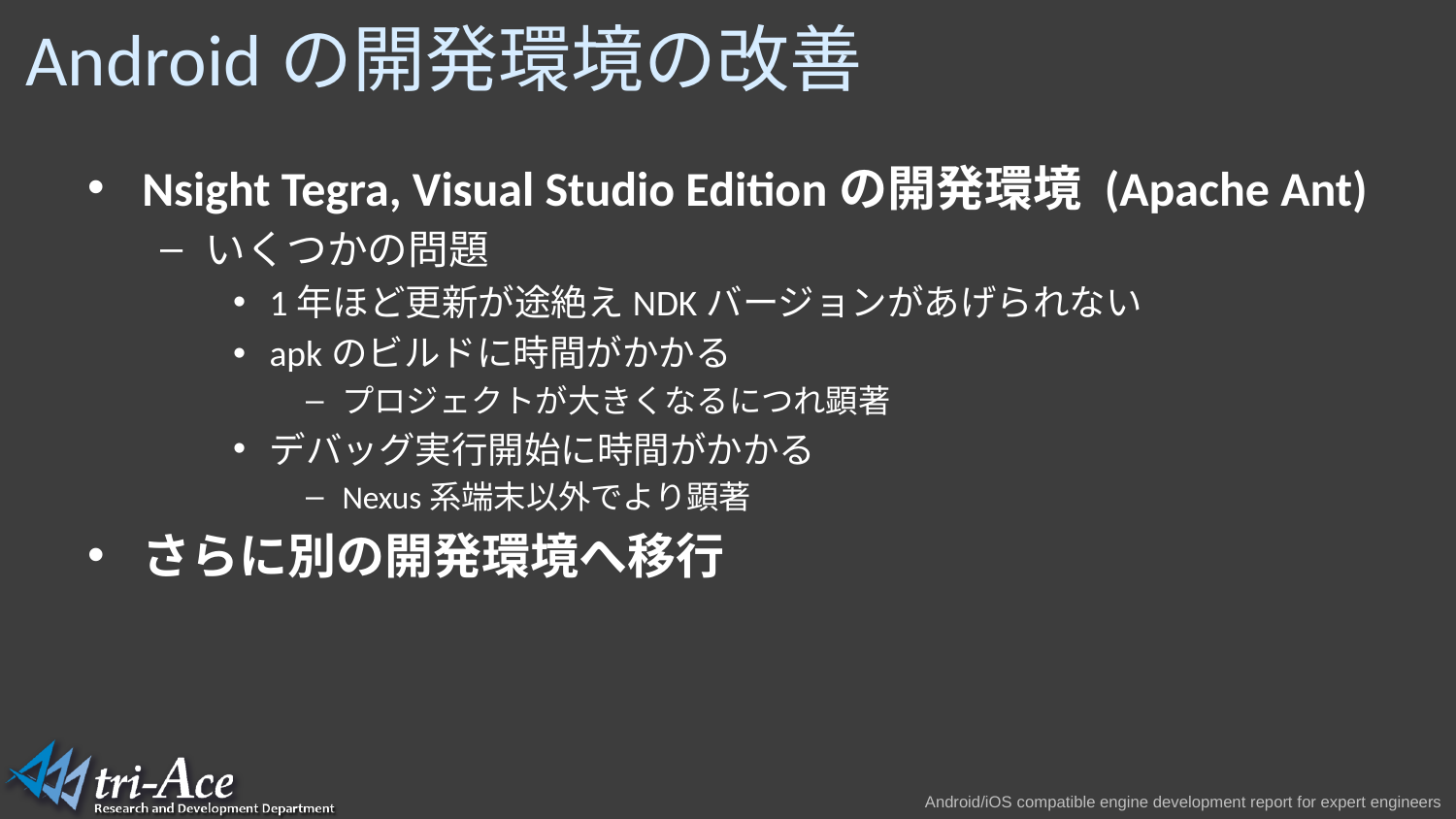

# Androidの開発環境の改善
Nsight Tegra, Visual Studio Editionの開発環境 (Apache Ant)
いくつかの問題
1年ほど更新が途絶えNDKバージョンがあげられない
apkのビルドに時間がかかる
プロジェクトが大きくなるにつれ顕著
デバッグ実行開始に時間がかかる
Nexus系端末以外でより顕著
さらに別の開発環境へ移行